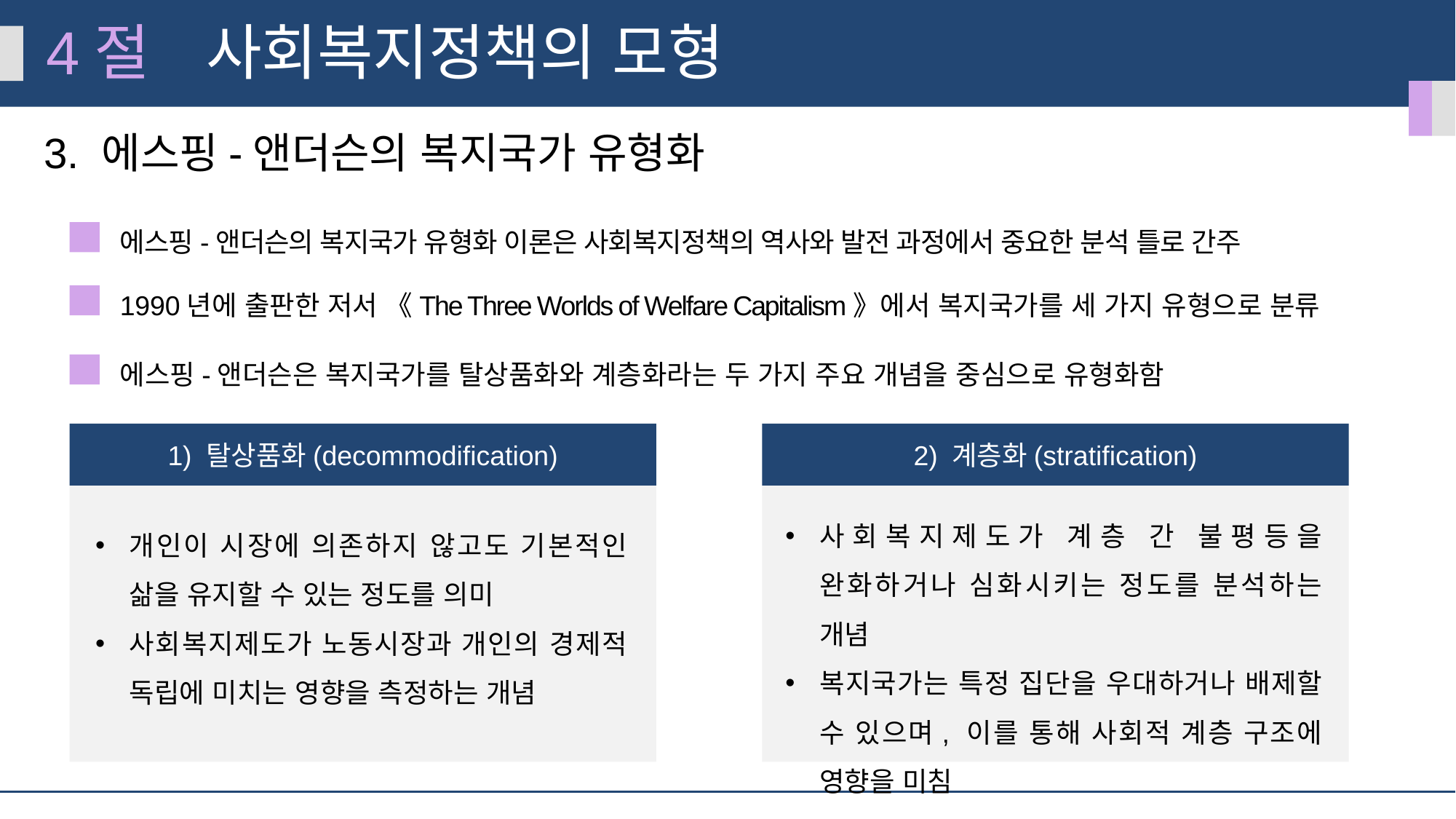

4절
사회복지정책의 모형
3. 에스핑-앤더슨의 복지국가 유형화
에스핑-앤더슨의 복지국가 유형화 이론은 사회복지정책의 역사와 발전 과정에서 중요한 분석 틀로 간주

1990년에 출판한 저서 《The Three Worlds of Welfare Capitalism》에서 복지국가를 세 가지 유형으로 분류

에스핑-앤더슨은 복지국가를 탈상품화와 계층화라는 두 가지 주요 개념을 중심으로 유형화함

1) 탈상품화(decommodification)
2) 계층화(stratification)

사회복지제도가 계층 간 불평등을 완화하거나 심화시키는 정도를 분석하는 개념
복지국가는 특정 집단을 우대하거나 배제할 수 있으며, 이를 통해 사회적 계층 구조에 영향을 미침
개인이 시장에 의존하지 않고도 기본적인 삶을 유지할 수 있는 정도를 의미
사회복지제도가 노동시장과 개인의 경제적 독립에 미치는 영향을 측정하는 개념